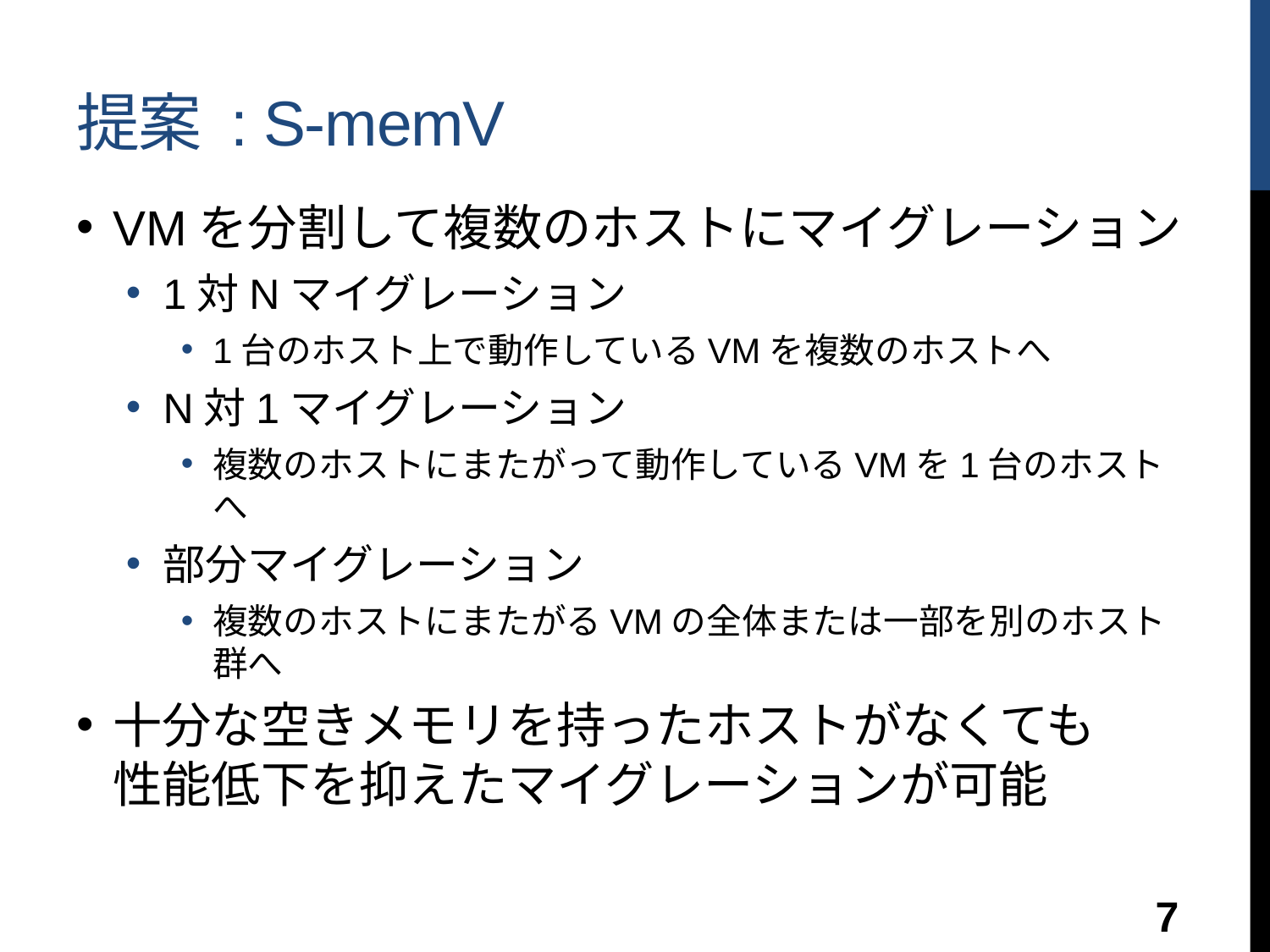

# 提案 : S-memV
VMを分割して複数のホストにマイグレーション
1対Nマイグレーション
1台のホスト上で動作しているVMを複数のホストへ
N対1マイグレーション
複数のホストにまたがって動作しているVMを1台のホストへ
部分マイグレーション
複数のホストにまたがるVMの全体または一部を別のホスト群へ
十分な空きメモリを持ったホストがなくても
性能低下を抑えたマイグレーションが可能
7